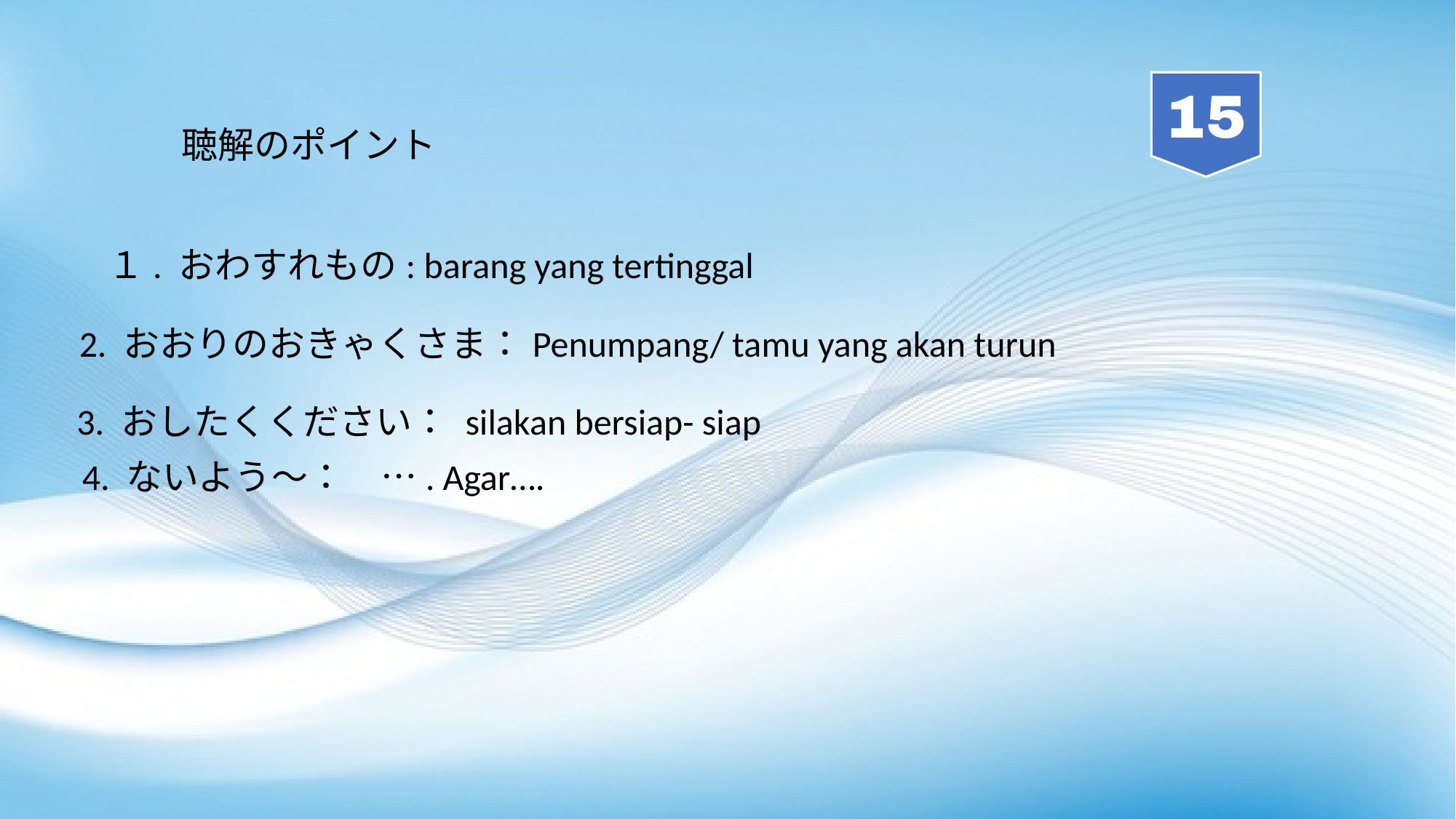

15
聴解のポイント
１. おわすれもの: barang yang tertinggal
2. おおりのおきゃくさま：Penumpang/ tamu yang akan turun
3. おしたくください： silakan bersiap- siap
4. ないよう～：　…. Agar….